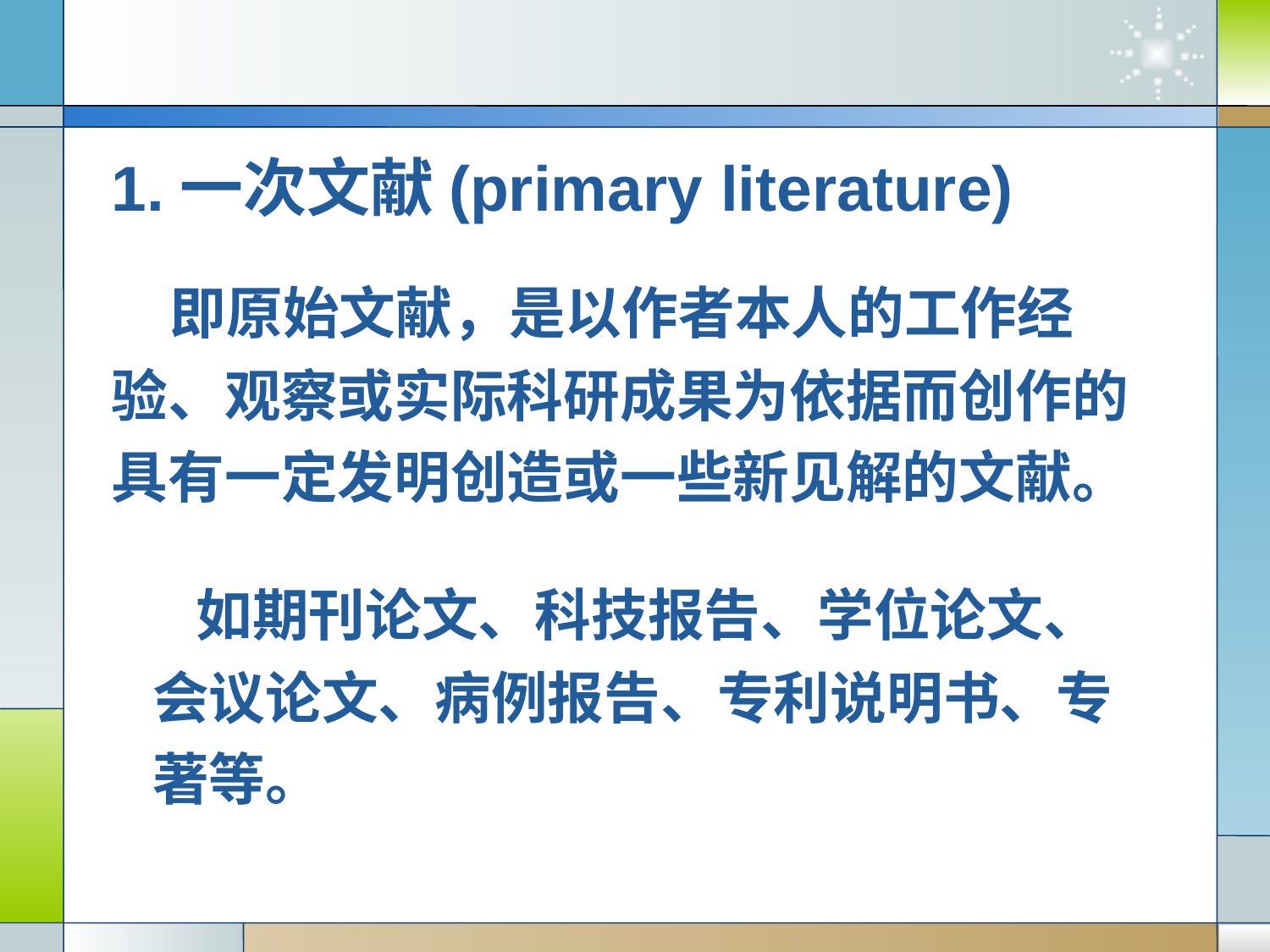

1.一次文献(primary literature)
   即原始文献，是以作者本人的工作经验、观察或实际科研成果为依据而创作的具有一定发明创造或一些新见解的文献。
  如期刊论文、科技报告、学位论文、会议论文、病例报告、专利说明书、专著等。